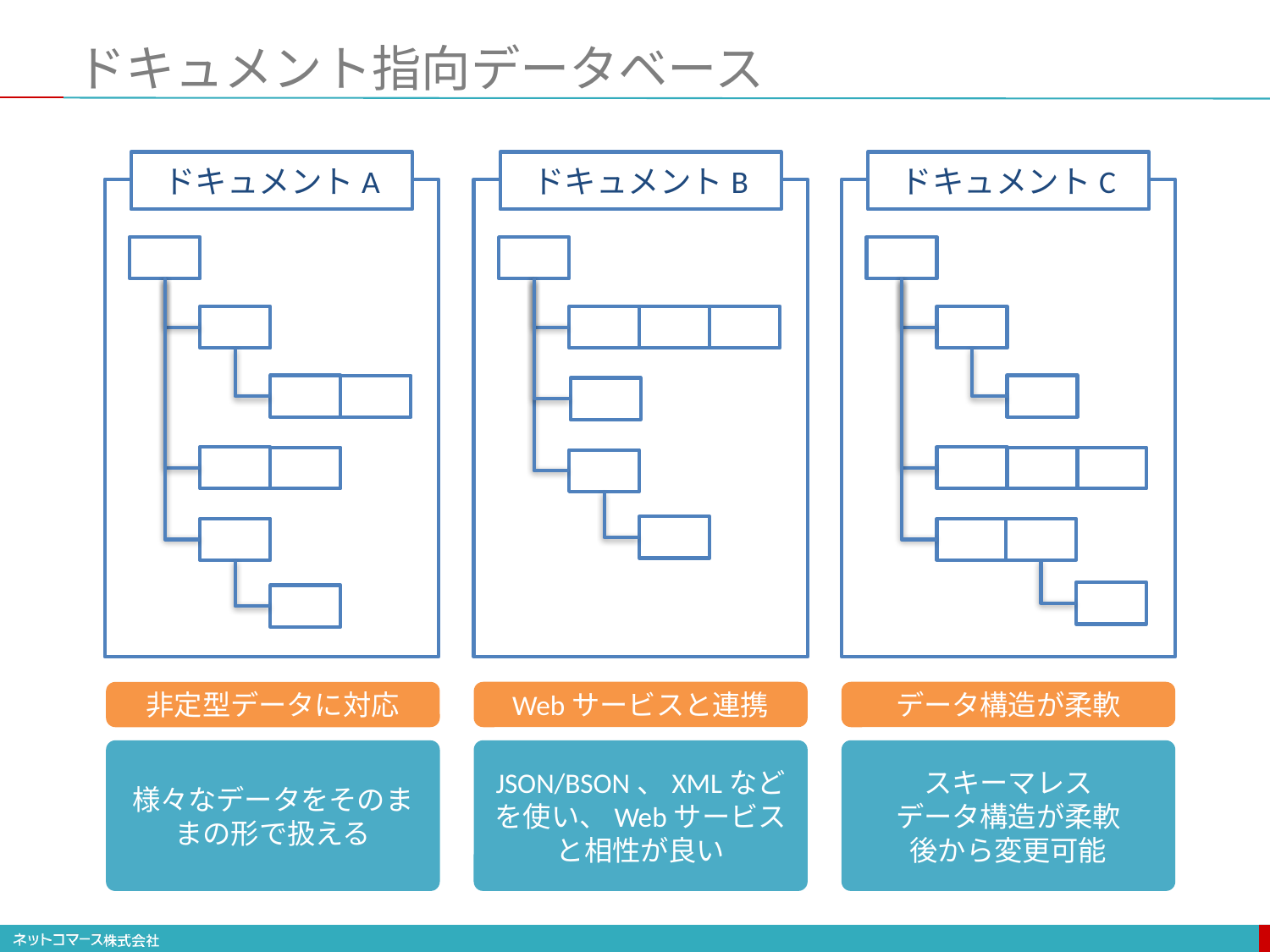

# ドキュメント指向データベース
ドキュメントA
ドキュメントB
ドキュメントC

Webサービスと連携
データ構造が柔軟
非定型データに対応
JSON/BSON、XMLなどを使い、Webサービスと相性が良い
スキーマレス
データ構造が柔軟
後から変更可能
様々なデータをそのままの形で扱える